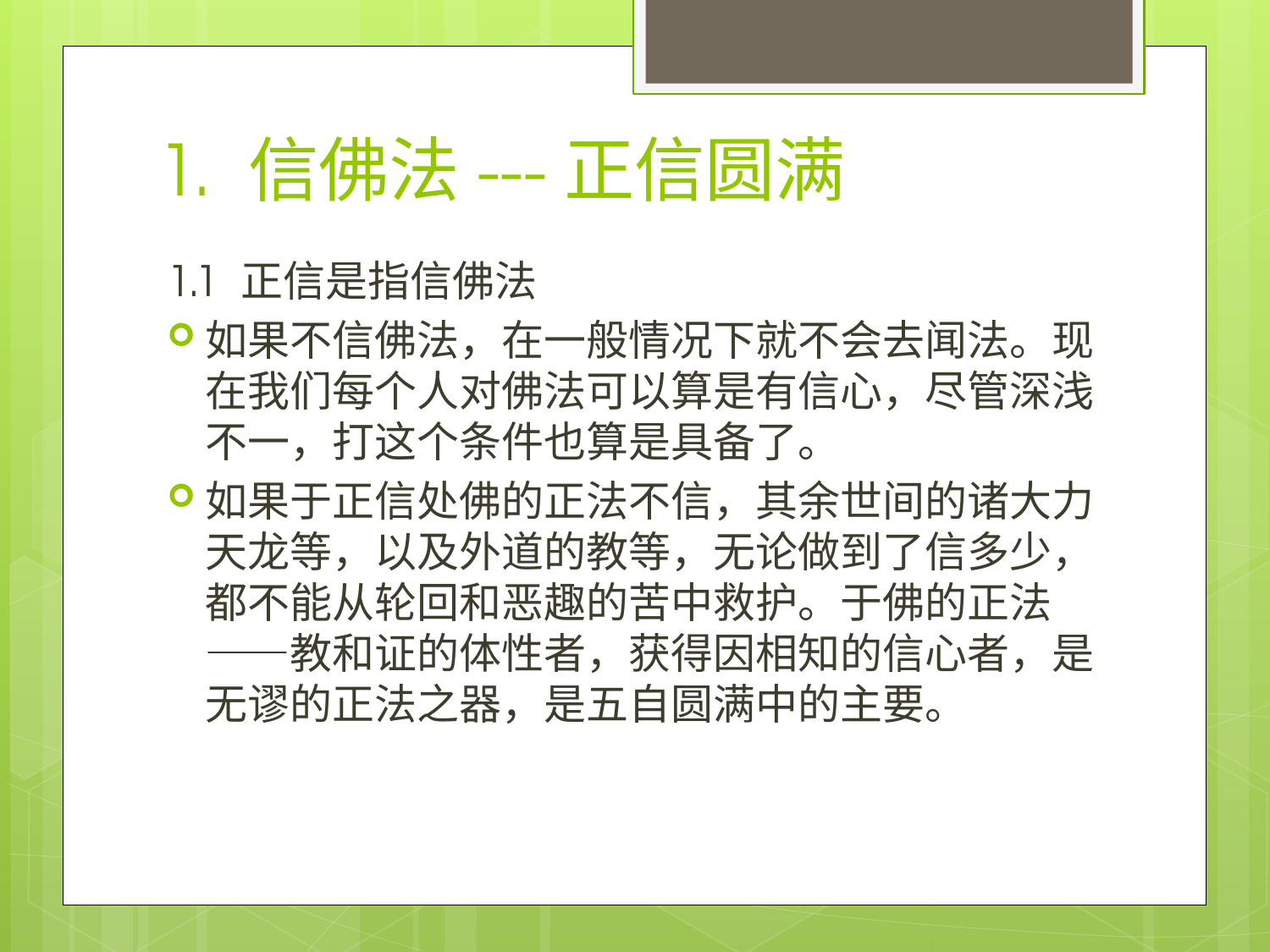

# 1. 信佛法---正信圆满
1.1 正信是指信佛法
如果不信佛法，在一般情况下就不会去闻法。现在我们每个人对佛法可以算是有信心，尽管深浅不一，打这个条件也算是具备了。
如果于正信处佛的正法不信，其余世间的诸大力天龙等，以及外道的教等，无论做到了信多少，都不能从轮回和恶趣的苦中救护。于佛的正法——教和证的体性者，获得因相知的信心者，是无谬的正法之器，是五自圆满中的主要。